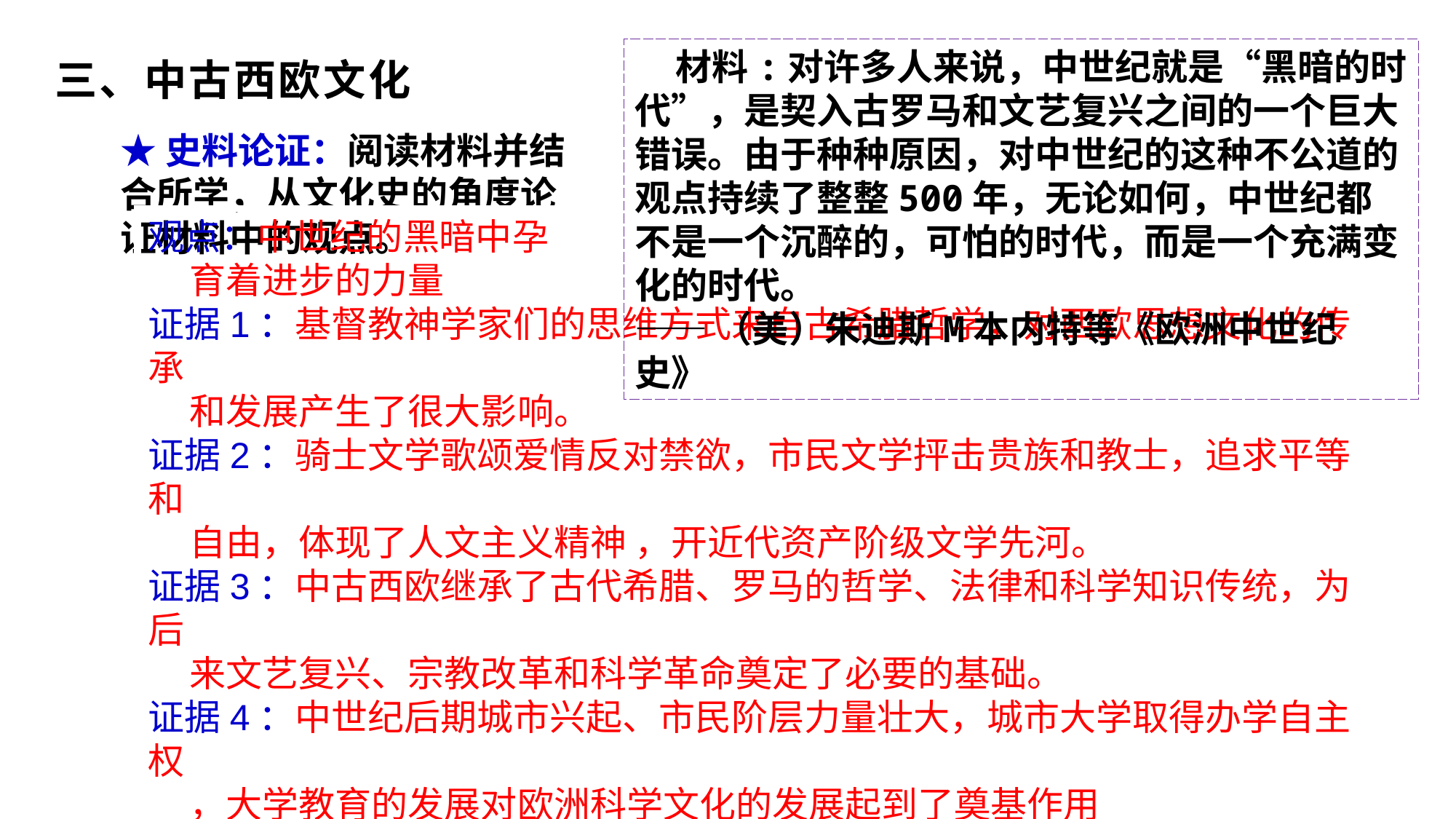

材料:对许多人来说，中世纪就是“黑暗的时代”，是契入古罗马和文艺复兴之间的一个巨大错误。由于种种原因，对中世纪的这种不公道的观点持续了整整500年，无论如何，中世纪都不是一个沉醉的，可怕的时代，而是一个充满变化的时代。
——（美）朱迪斯M本内特等《欧洲中世纪史》
三、中古西欧文化
★史料论证：阅读材料并结合所学，从文化史的角度论证材料中的观点。
观点：中世纪的黑暗中孕
    育着进步的力量
证据1：基督教神学家们的思维方式来自古希腊哲学，对西欧思想文化的传承
    和发展产生了很大影响。
证据2：骑士文学歌颂爱情反对禁欲，市民文学抨击贵族和教士，追求平等和
    自由，体现了人文主义精神 ，开近代资产阶级文学先河。
证据3：中古西欧继承了古代希腊、罗马的哲学、法律和科学知识传统，为后
    来文艺复兴、宗教改革和科学革命奠定了必要的基础。
证据4：中世纪后期城市兴起、市民阶层力量壮大，城市大学取得办学自主权
    ，大学教育的发展对欧洲科学文化的发展起到了奠基作用